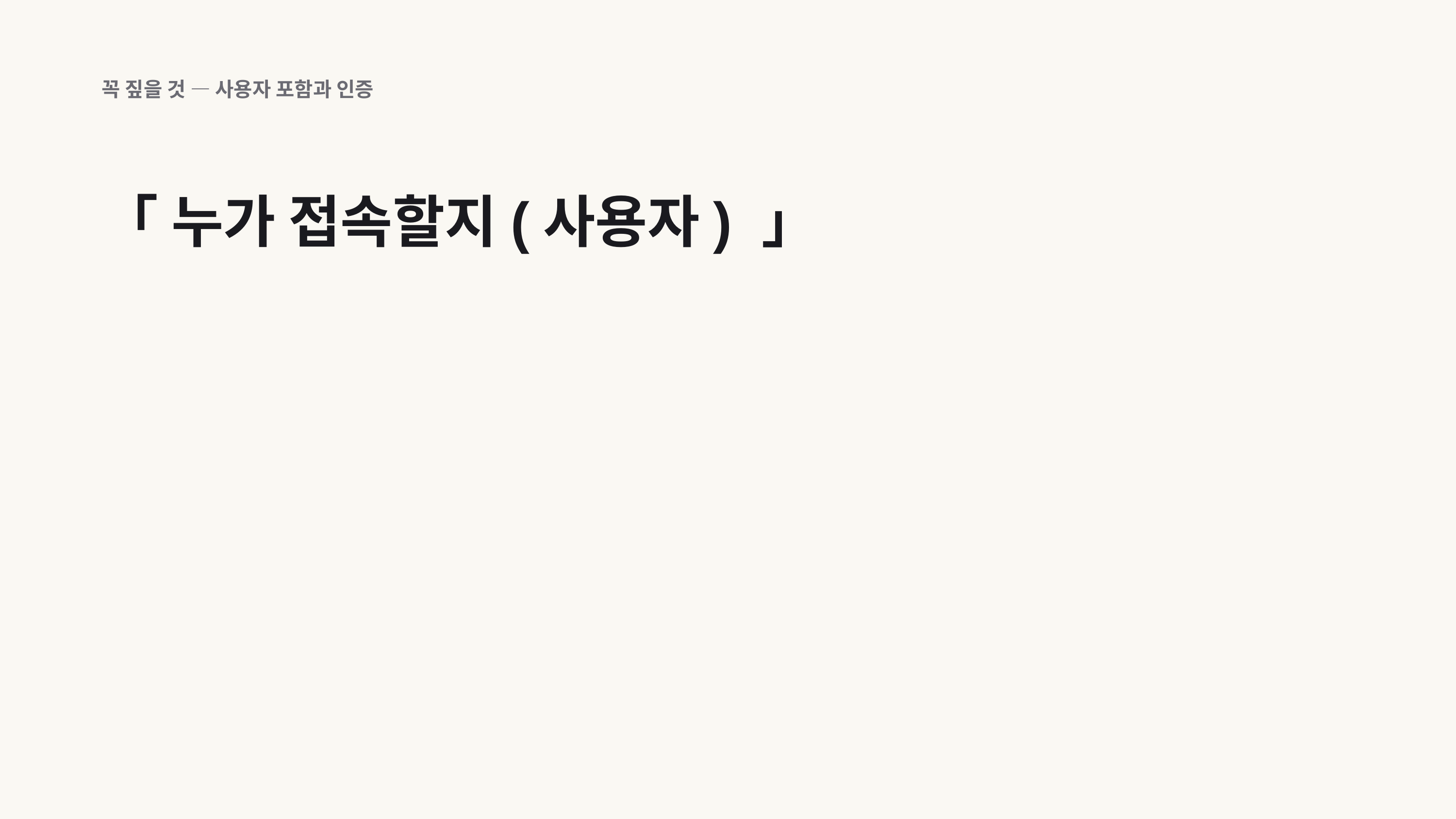

꼭 짚을 것 — 사용자 포함과 인증
「 누가 접속할지(사용자) 」